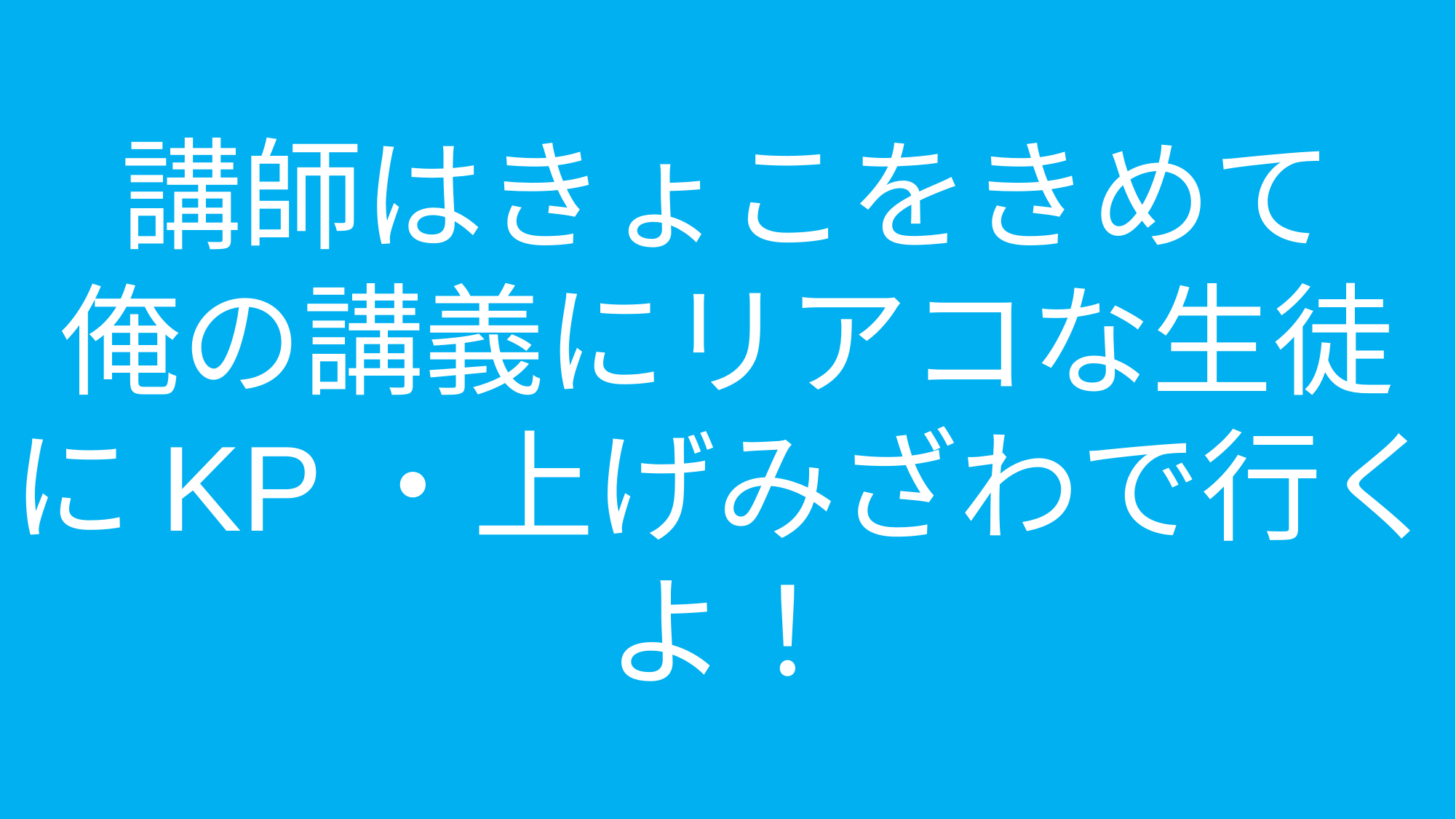

講師はきょこをきめて
俺の講義にリアコな生徒にKP・上げみざわで行くよ！